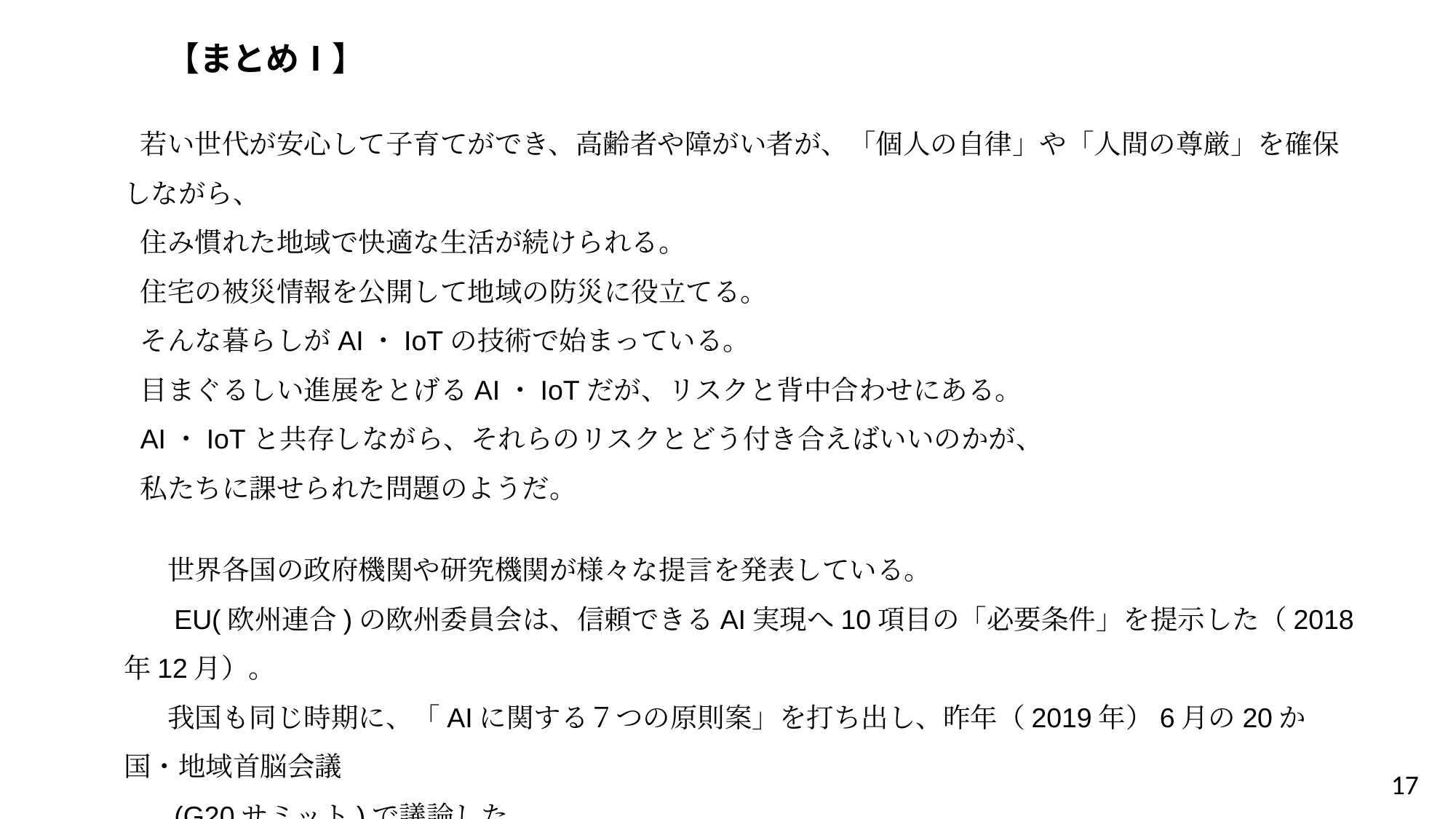

【まとめⅠ】

若い世代が安心して子育てができ、高齢者や障がい者が、「個人の自律」や「人間の尊厳」を確保しながら、
住み慣れた地域で快適な生活が続けられる。
住宅の被災情報を公開して地域の防災に役立てる。
そんな暮らしがAI・IoTの技術で始まっている。
目まぐるしい進展をとげるAI・IoTだが、リスクと背中合わせにある。
AI・IoTと共存しながら、それらのリスクとどう付き合えばいいのかが、
私たちに課せられた問題のようだ。

　世界各国の政府機関や研究機関が様々な提言を発表している。
　EU(欧州連合)の欧州委員会は、信頼できるAI実現へ10項目の「必要条件」を提示した（2018年12月）。
　我国も同じ時期に、「AIに関する７つの原則案」を打ち出し、昨年（2019年）6月の20か国・地域首脳会議
　(G20サミット)で議論した。
　AIルールは、基本的人権を脅かさないよう人が制御し、人に役立つことを前提とする「人間中心」を原則に、
　とマクロン仏大統領が発表した。
17
17